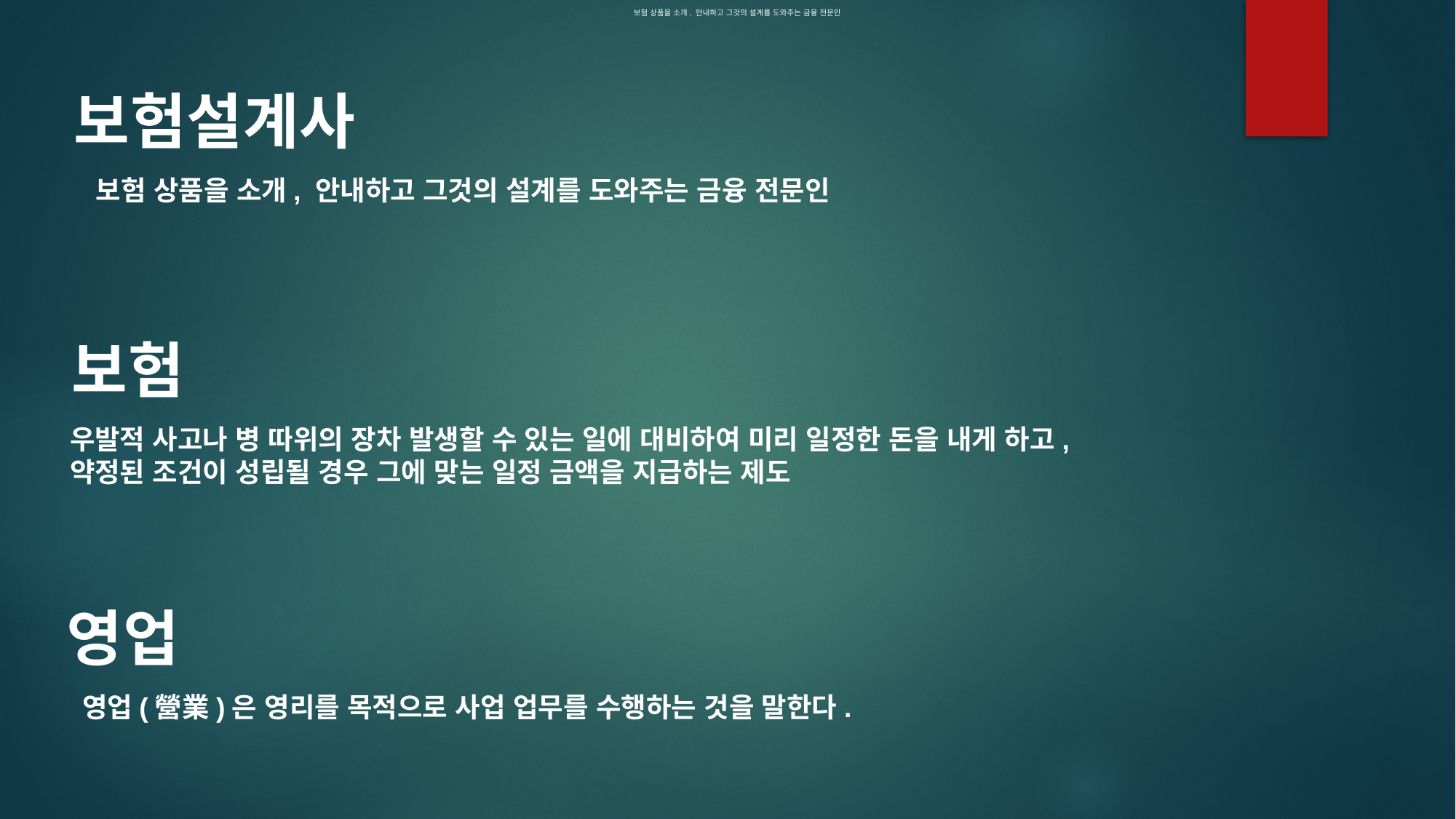

보험 상품을 소개, 안내하고 그것의 설계를 도와주는 금융 전문인
보험 상품을 소개, 안내하고 그것의 설계를 도와주는 금융 전문인
보험설계사
보험 상품을 소개, 안내하고 그것의 설계를 도와주는 금융 전문인
보험
우발적 사고나 병 따위의 장차 발생할 수 있는 일에 대비하여 미리 일정한 돈을 내게 하고,
약정된 조건이 성립될 경우 그에 맞는 일정 금액을 지급하는 제도
영업
영업(營業)은 영리를 목적으로 사업 업무를 수행하는 것을 말한다.